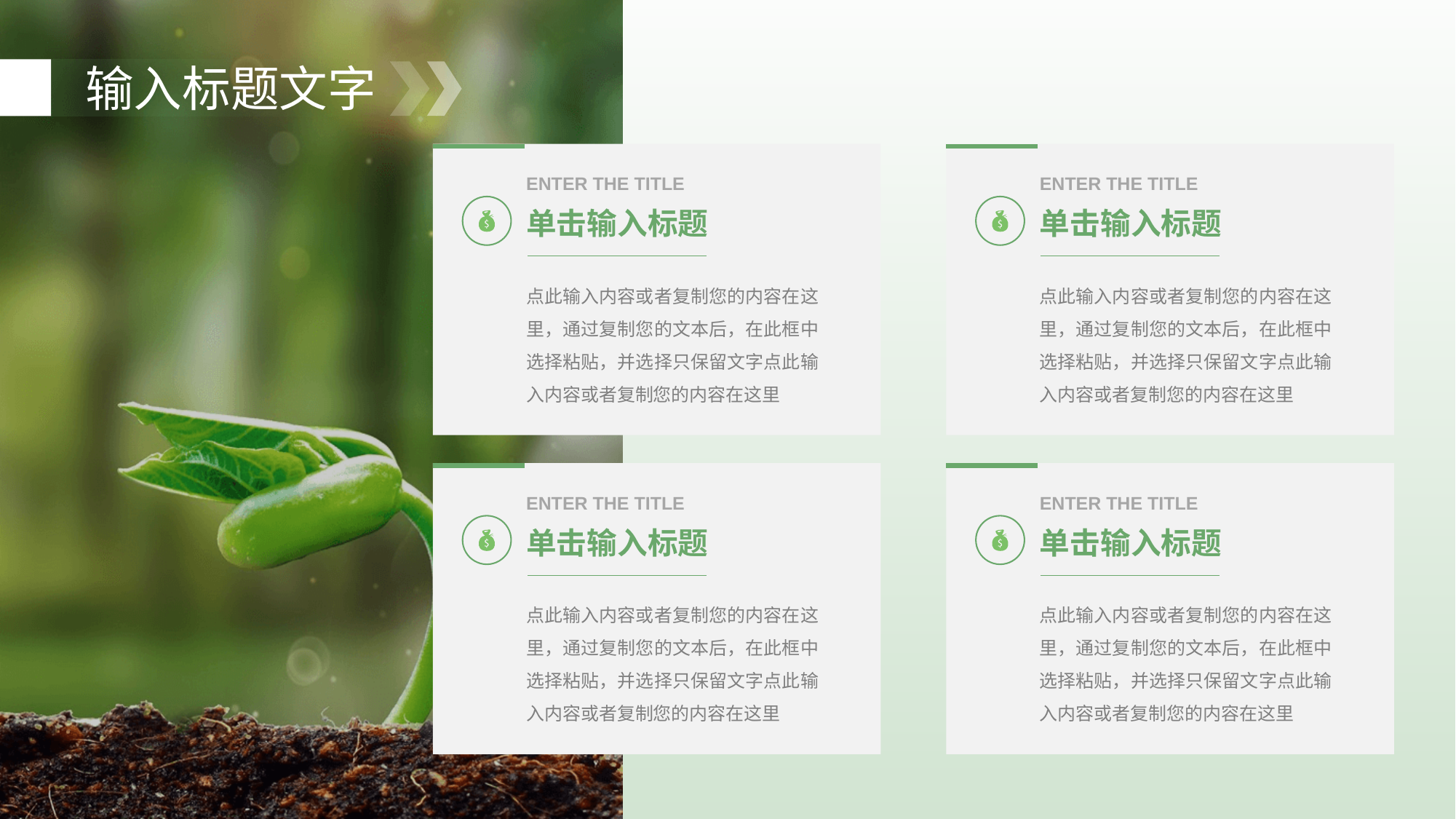

输入标题文字

ENTER THE TITLE
ENTER THE TITLE
单击输入标题
单击输入标题

点此输入内容或者复制您的内容在这里，通过复制您的文本后，在此框中选择粘贴，并选择只保留文字点此输入内容或者复制您的内容在这里
点此输入内容或者复制您的内容在这里，通过复制您的文本后，在此框中选择粘贴，并选择只保留文字点此输入内容或者复制您的内容在这里

ENTER THE TITLE
ENTER THE TITLE
单击输入标题
单击输入标题

点此输入内容或者复制您的内容在这里，通过复制您的文本后，在此框中选择粘贴，并选择只保留文字点此输入内容或者复制您的内容在这里
点此输入内容或者复制您的内容在这里，通过复制您的文本后，在此框中选择粘贴，并选择只保留文字点此输入内容或者复制您的内容在这里